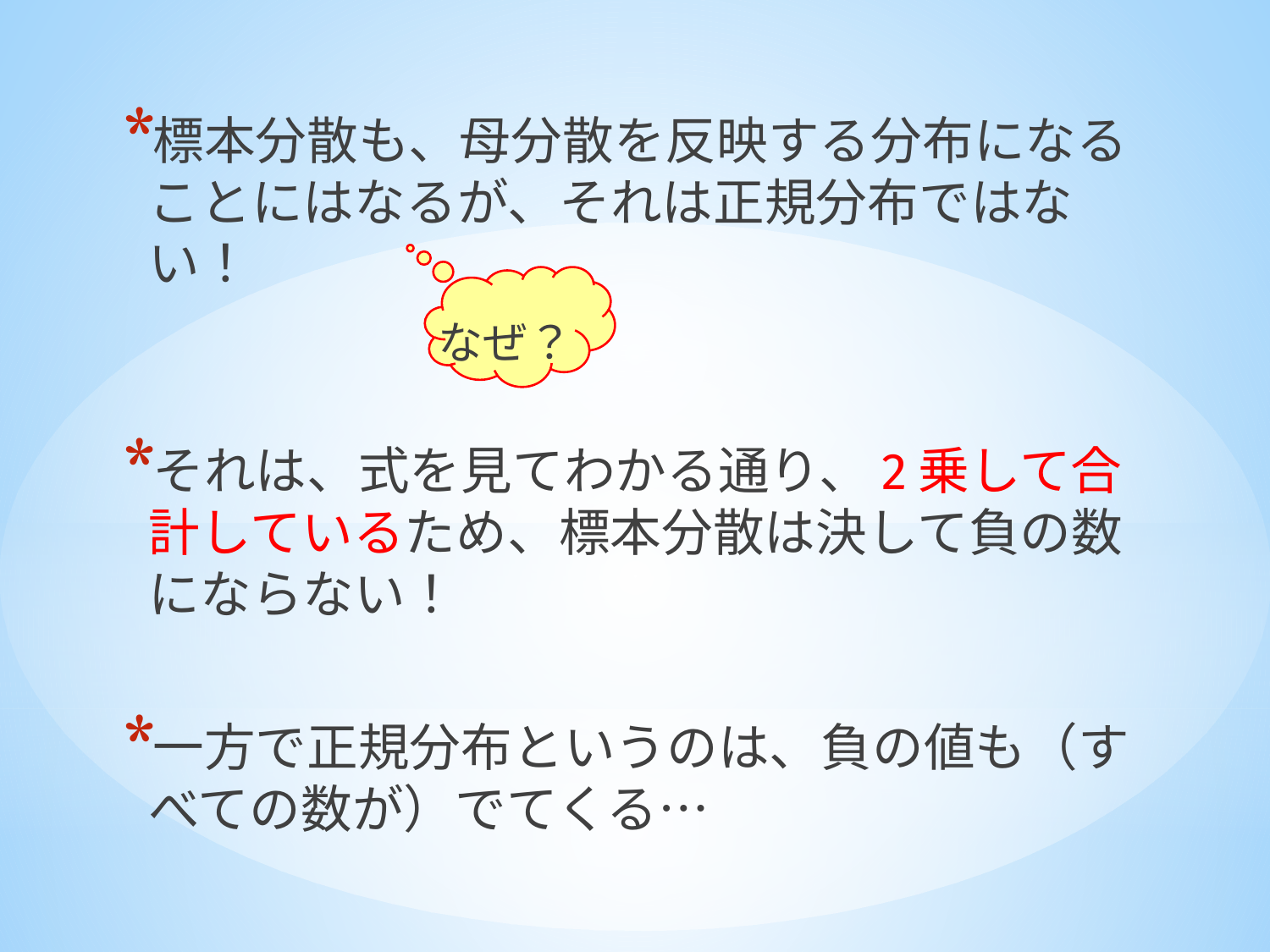

標本分散も、母分散を反映する分布になることにはなるが、それは正規分布ではない！
  　　　　　  なぜ？

それは、式を見てわかる通り、2乗して合計しているため、標本分散は決して負の数にならない！

一方で正規分布というのは、負の値も（すべての数が）でてくる…